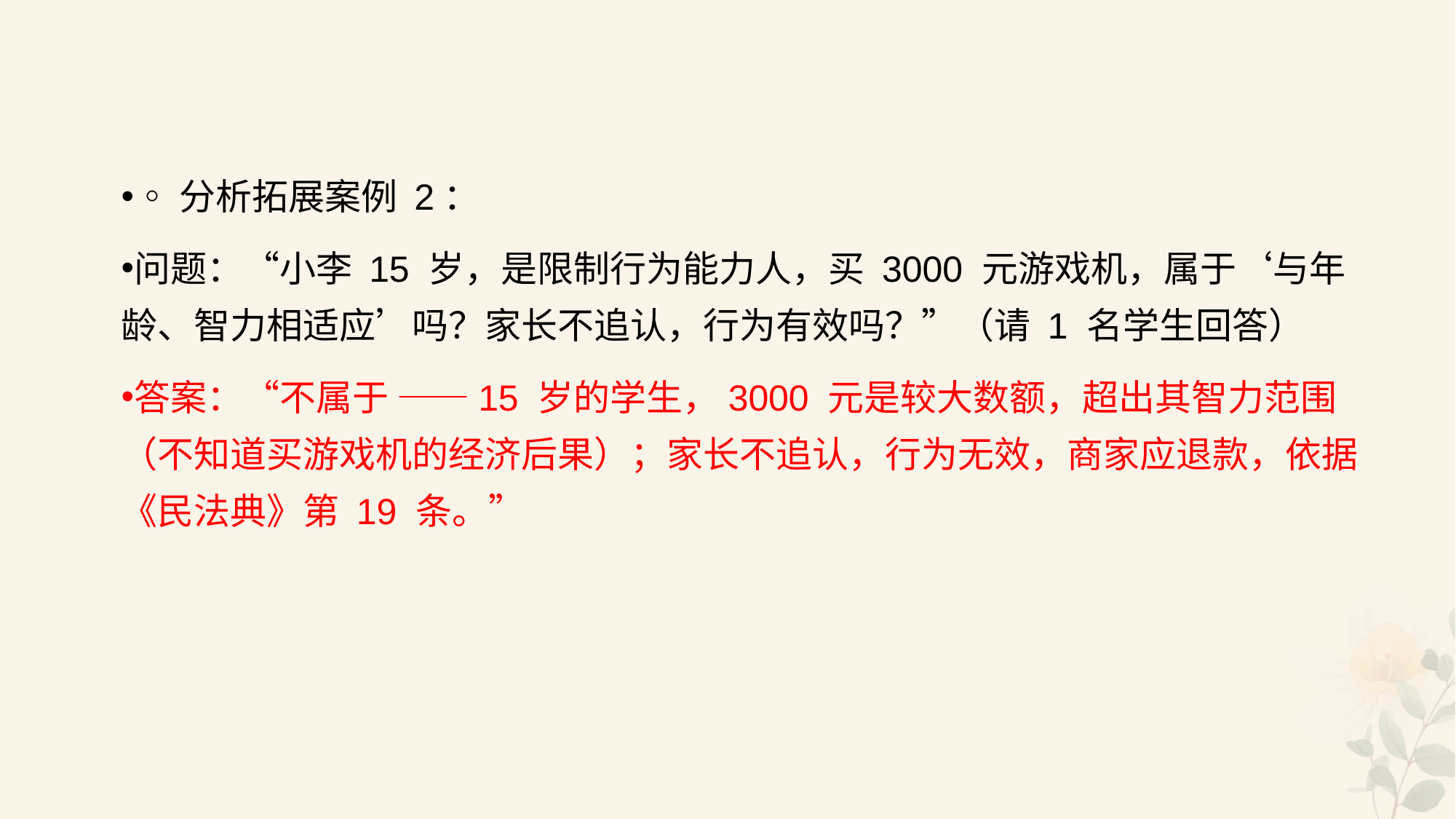

#
◦分析拓展案例 2：
问题：“小李 15 岁，是限制行为能力人，买 3000 元游戏机，属于‘与年龄、智力相适应’吗？家长不追认，行为有效吗？”（请 1 名学生回答）
答案：“不属于 ——15 岁的学生，3000 元是较大数额，超出其智力范围（不知道买游戏机的经济后果）；家长不追认，行为无效，商家应退款，依据《民法典》第 19 条。”